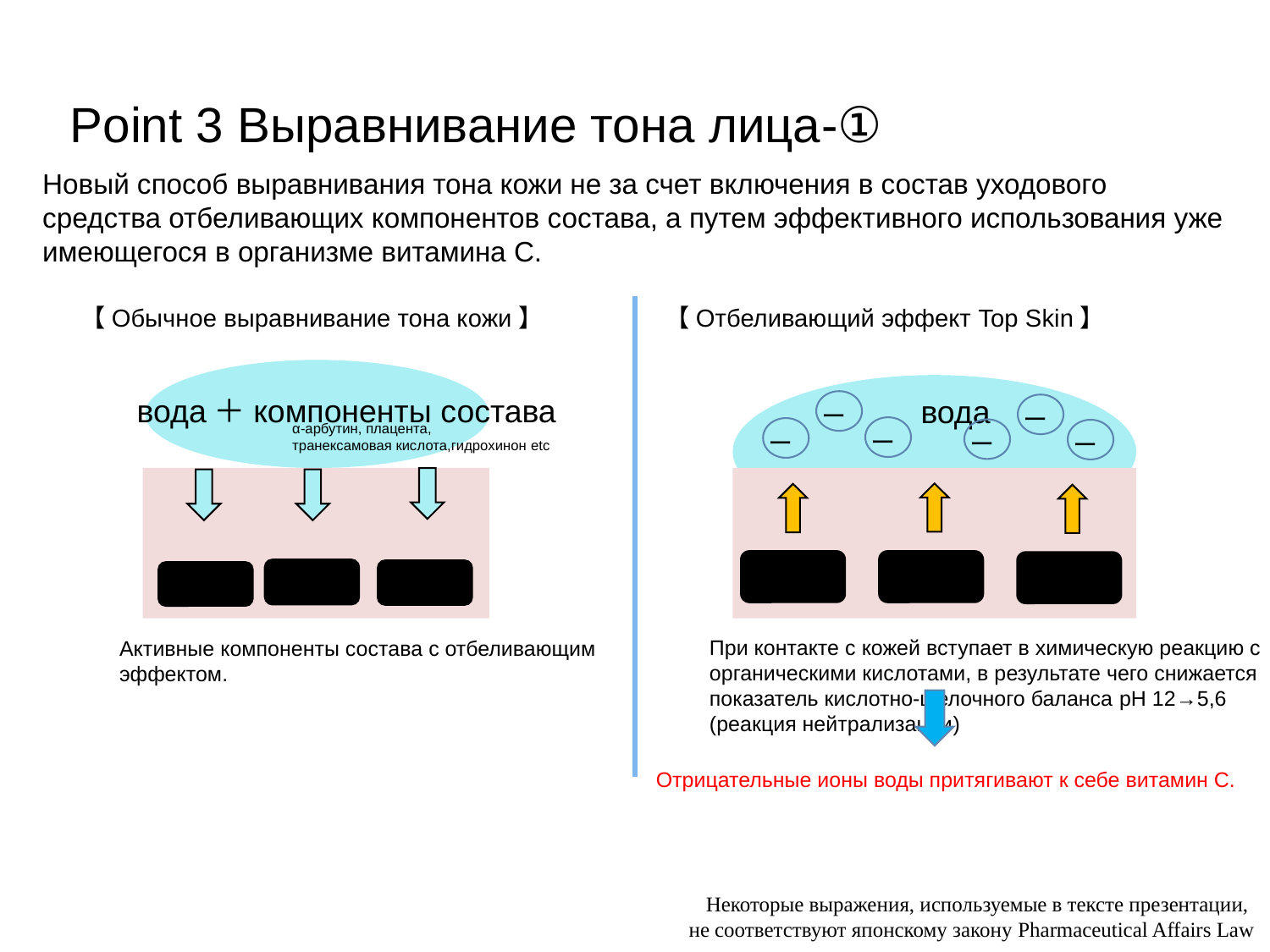

Point 3 Выравнивание тона лица-①
Новый способ выравнивания тона кожи не за счет включения в состав уходового средства отбеливающих компонентов состава, а путем эффективного использования уже имеющегося в организме витамина С.
【Обычное выравнивание тона кожи】
【Отбеливающий эффект Top Skin】

вода＋компоненты состава

VC
VC
VC

α-арбутин, плацента,
транексамовая кислота,гидрохинон etc

Активные компоненты состава с отбеливающим
эффектом.

вода

ー

ー

ー

ー

ー

ー

VC
VC
VC
При контакте с кожей вступает в химическую реакцию с
органическими кислотами, в результате чего снижается
показатель кислотно-щелочного баланса pH 12→5,6
(реакция нейтрализации)

Отрицательные ионы воды притягивают к себе витамин С.
Некоторые выражения, используемые в тексте презентации,
не соответствуют японскому закону Pharmaceutical Affairs Law